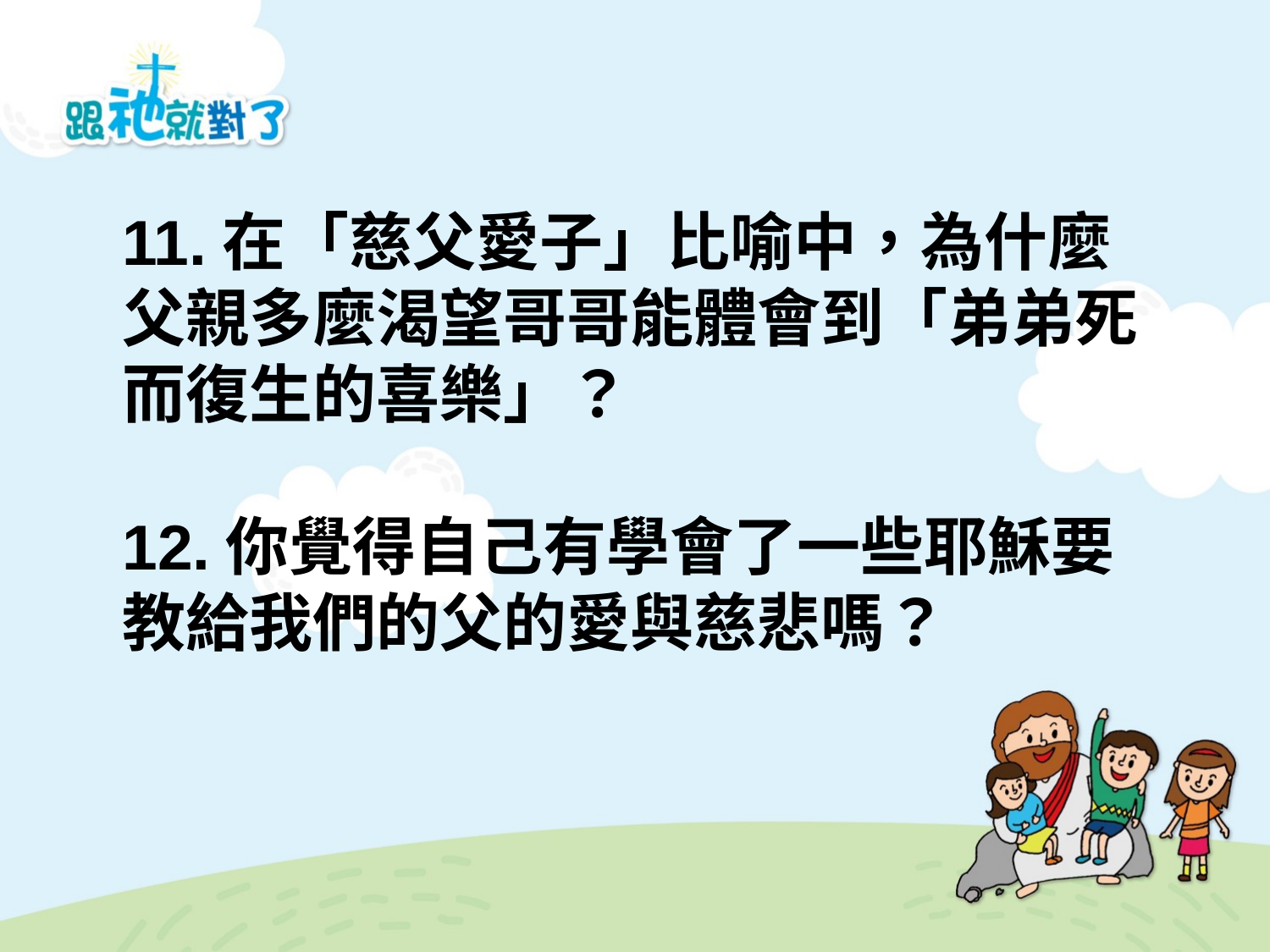

11.在「慈父愛子」比喻中，為什麼父親多麼渴望哥哥能體會到「弟弟死而復生的喜樂」？

12.你覺得自己有學會了一些耶穌要教給我們的父的愛與慈悲嗎？